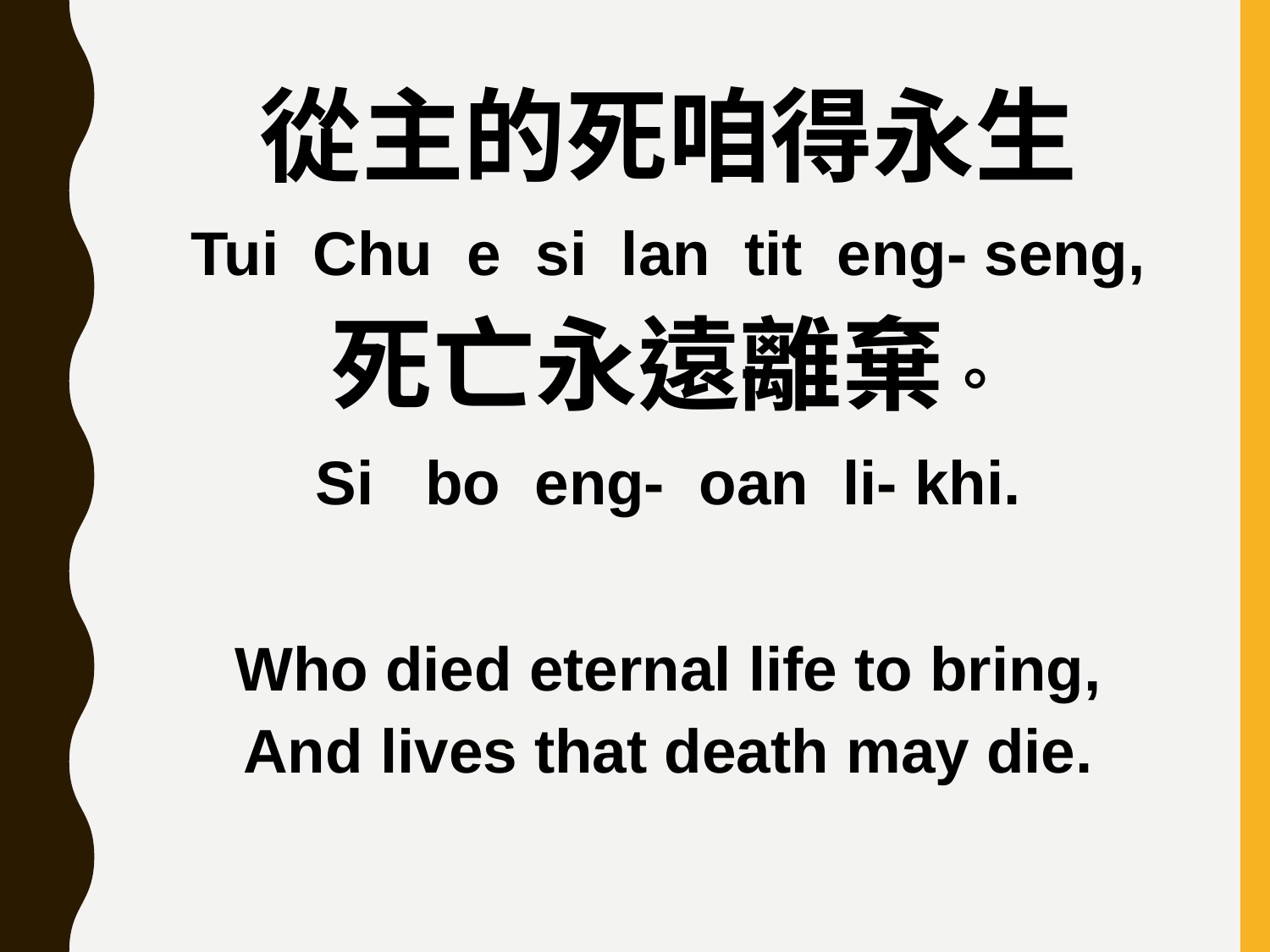

從主的死咱得永生
Tui  Chu  e  si  lan  tit  eng- seng,
死亡永遠離棄。
Si   bo  eng-  oan  li- khi.
Who died eternal life to bring,
And lives that death may die.